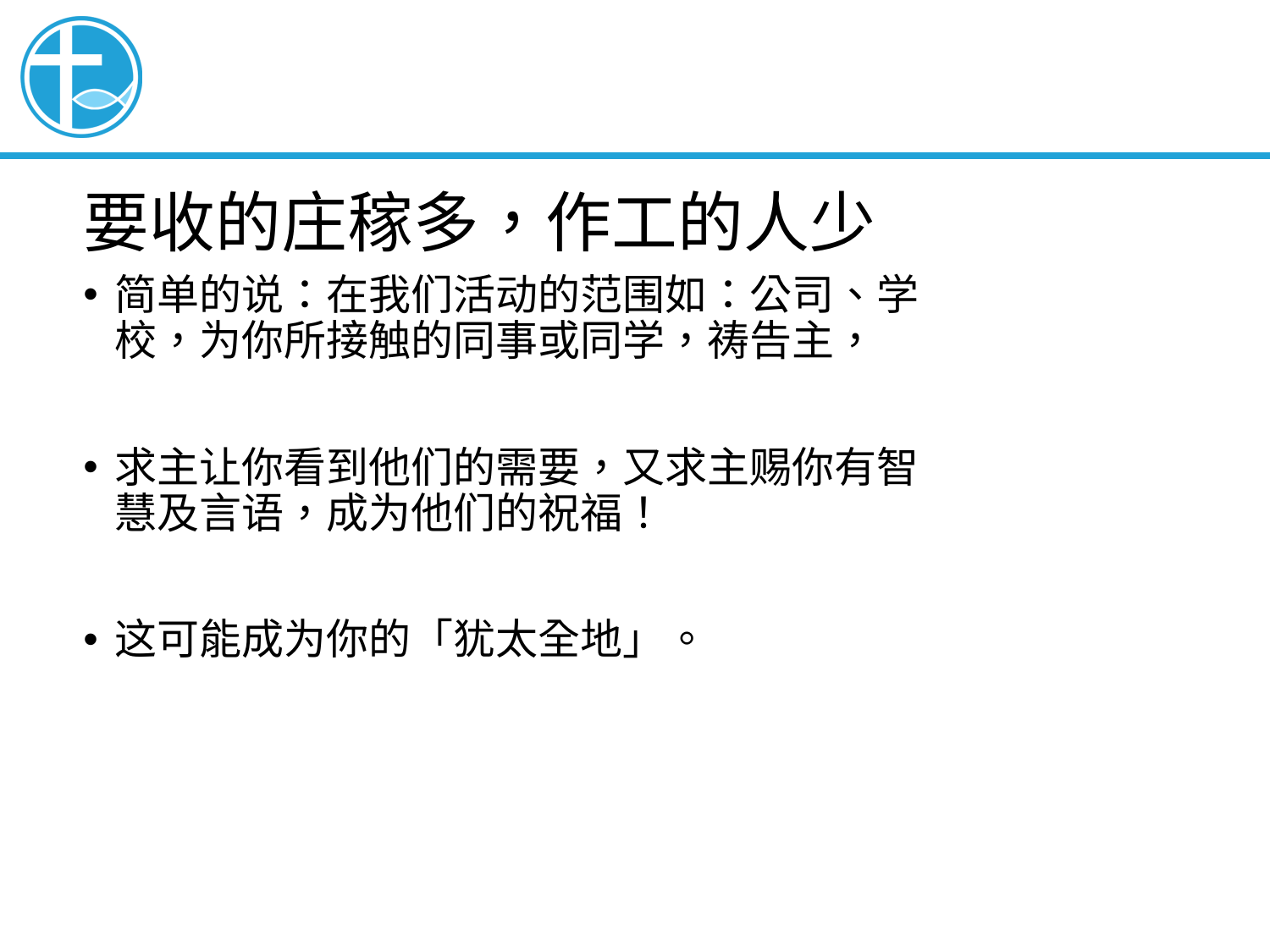

# 要收的庄稼多，作工的人少
简单的说：在我们活动的范围如：公司、学校，为你所接触的同事或同学，祷告主，

求主让你看到他们的需要，又求主赐你有智慧及言语，成为他们的祝福！

这可能成为你的「犹太全地」。